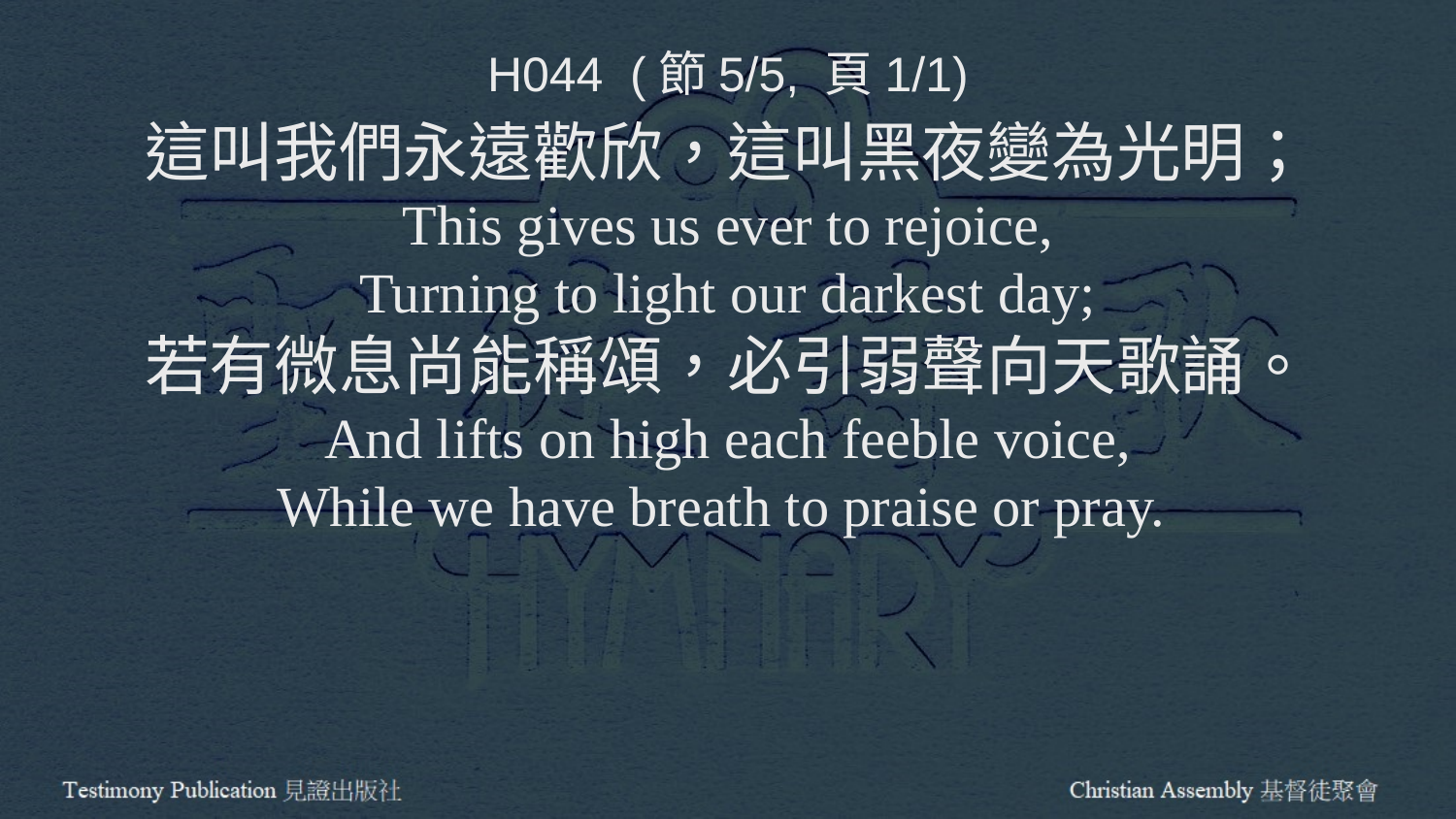

H044  (節5/5, 頁1/1)
這叫我們永遠歡欣，這叫黑夜變為光明；
This gives us ever to rejoice,
Turning to light our darkest day;
若有微息尚能稱頌，必引弱聲向天歌誦。
And lifts on high each feeble voice,
While we have breath to praise or pray.